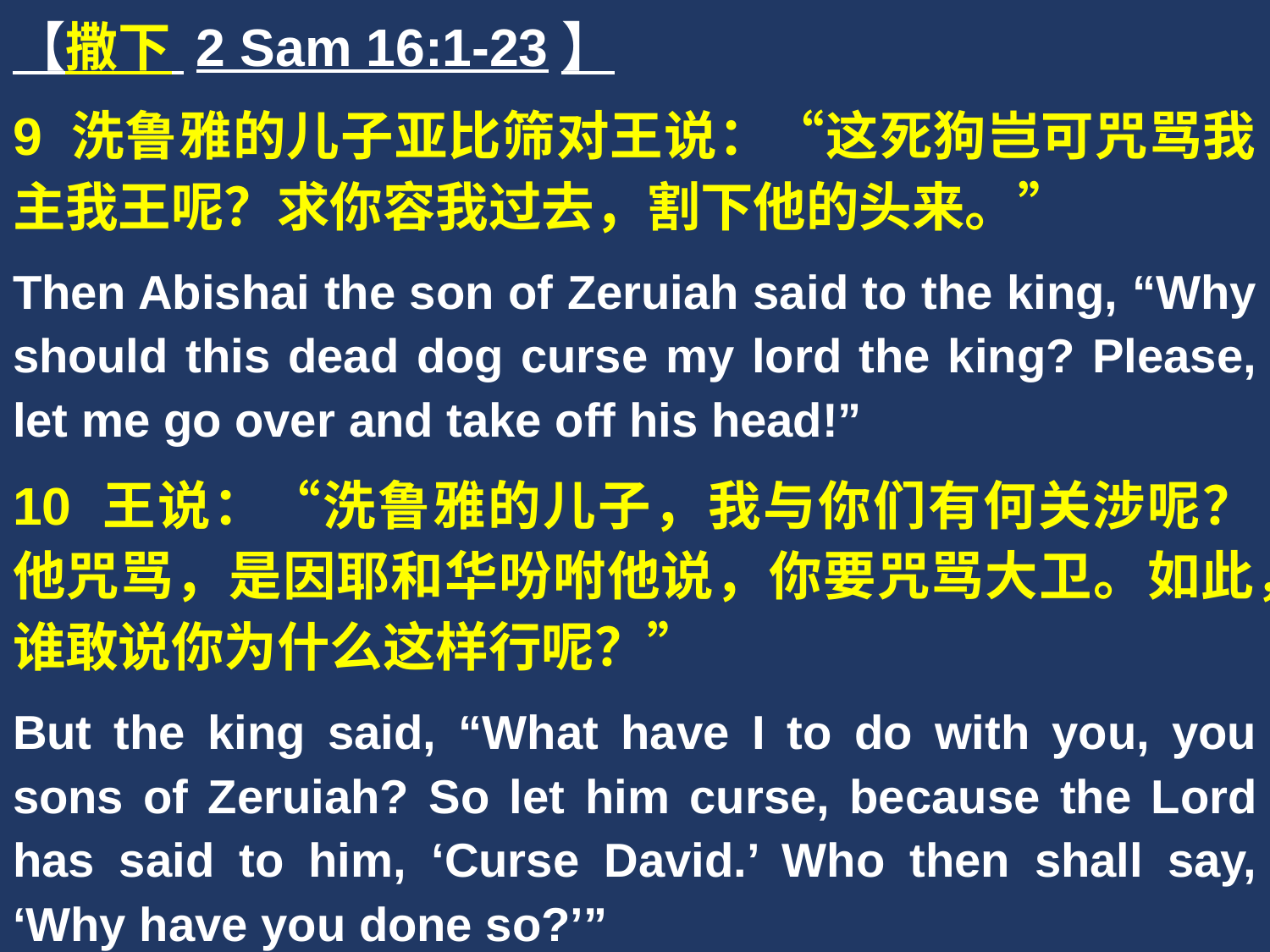

【撒下 2 Sam 16:1-23】
9 洗鲁雅的儿子亚比筛对王说：“这死狗岂可咒骂我主我王呢？求你容我过去，割下他的头来。”
Then Abishai the son of Zeruiah said to the king, “Why should this dead dog curse my lord the king? Please, let me go over and take off his head!”
10 王说：“洗鲁雅的儿子，我与你们有何关涉呢？他咒骂，是因耶和华吩咐他说，你要咒骂大卫。如此，谁敢说你为什么这样行呢？”
But the king said, “What have I to do with you, you sons of Zeruiah? So let him curse, because the Lord has said to him, ‘Curse David.’ Who then shall say, ‘Why have you done so?’”